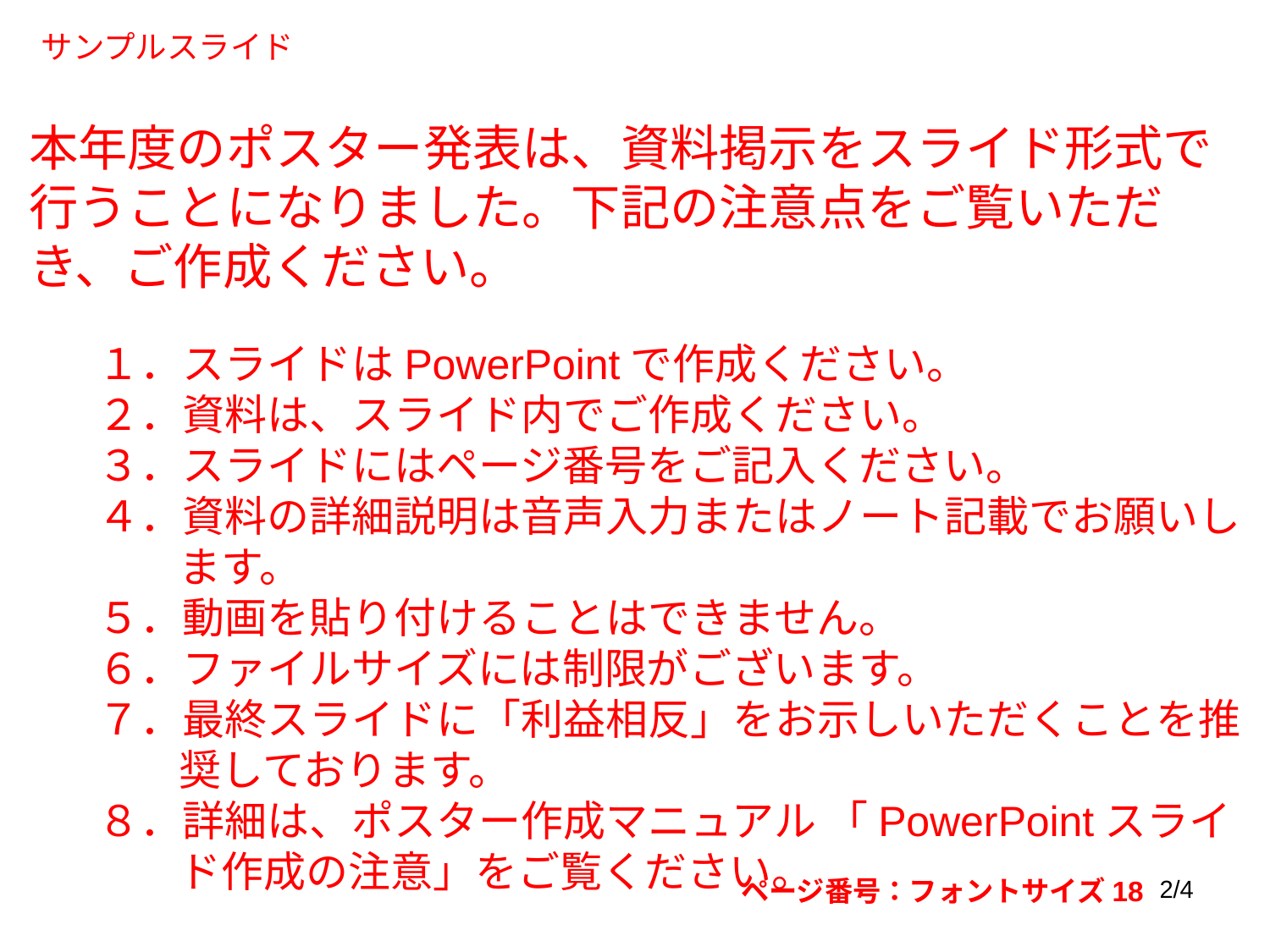

サンプルスライド
本年度のポスター発表は、資料掲示をスライド形式で行うことになりました。下記の注意点をご覧いただき、ご作成ください。

１．スライドはPowerPointで作成ください。
２．資料は、スライド内でご作成ください。
３．スライドにはページ番号をご記入ください。
４．資料の詳細説明は音声入力またはノート記載でお願いします。
５．動画を貼り付けることはできません。
６．ファイルサイズには制限がございます。
７．最終スライドに「利益相反」をお示しいただくことを推奨しております。
８．詳細は、ポスター作成マニュアル 「PowerPointスライド作成の注意」をご覧ください。

ページ番号：フォントサイズ18
2/4